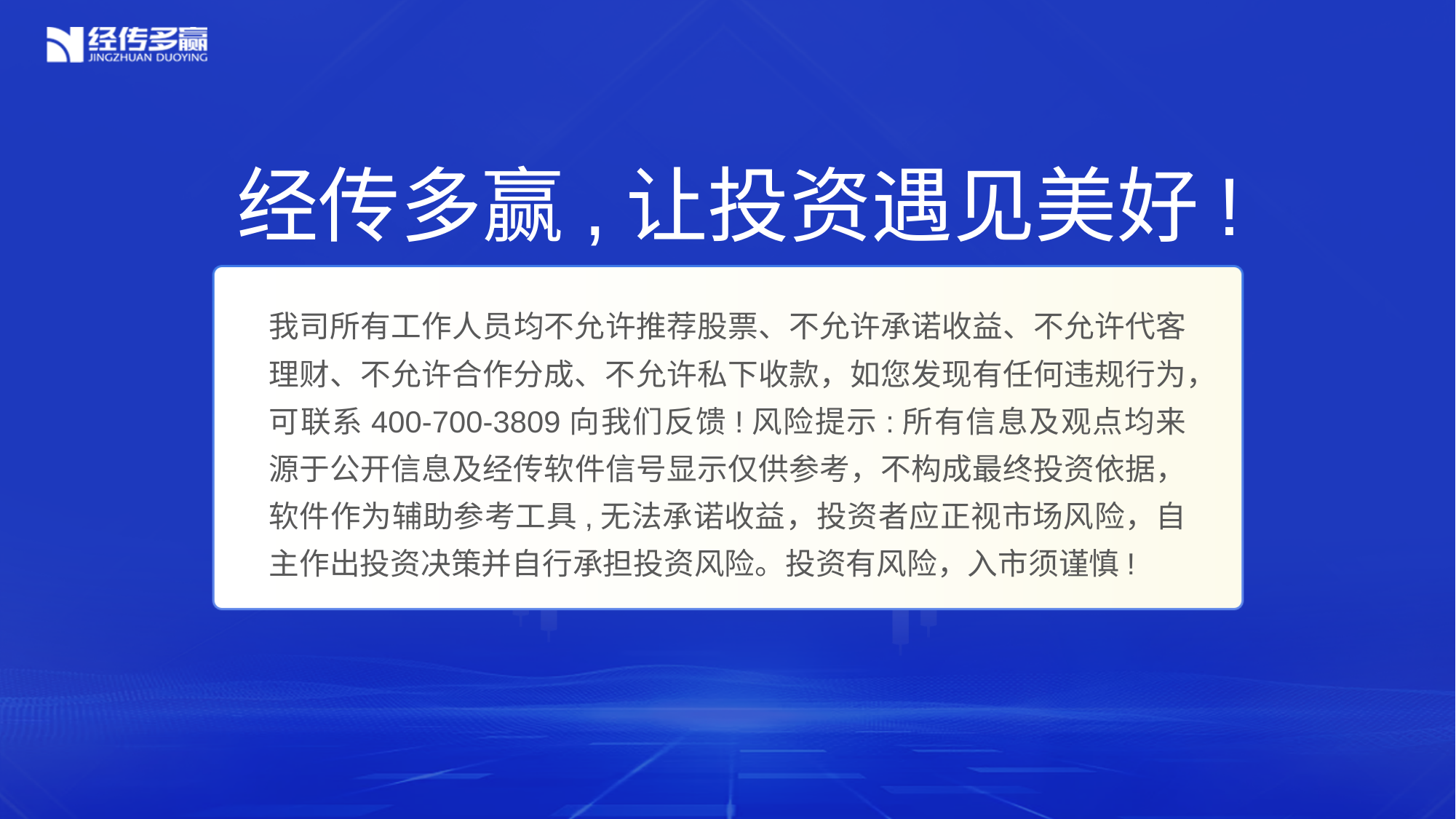

经传多赢,让投资遇见美好!
我司所有工作人员均不允许推荐股票、不允许承诺收益、不允许代客理财、不允许合作分成、不允许私下收款，如您发现有任何违规行为，可联系400-700-3809向我们反馈!风险提示:所有信息及观点均来源于公开信息及经传软件信号显示仅供参考，不构成最终投资依据，软件作为辅助参考工具,无法承诺收益，投资者应正视市场风险，自主作出投资决策并自行承担投资风险。投资有风险，入市须谨慎!